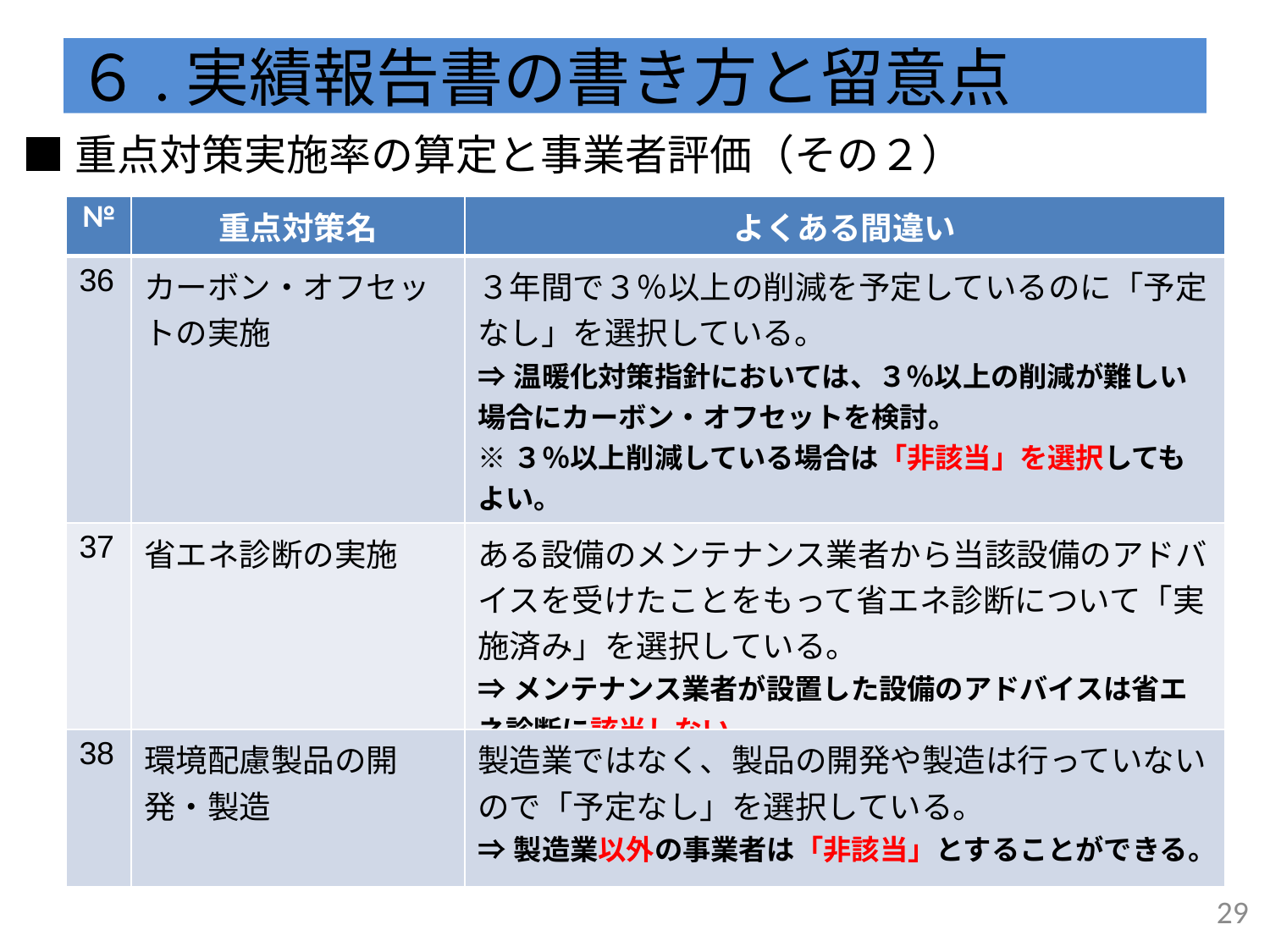

# ６.実績報告書の書き方と留意点
■重点対策実施率の算定と事業者評価（その２）
| № | 重点対策名 | よくある間違い |
| --- | --- | --- |
| 36 | カーボン・オフセットの実施 | ３年間で３％以上の削減を予定しているのに「予定なし」を選択している。 ⇒温暖化対策指針においては、３％以上の削減が難しい場合にカーボン・オフセットを検討。 ※３％以上削減している場合は「非該当」を選択してもよい。 |
| 37 | 省エネ診断の実施 | ある設備のメンテナンス業者から当該設備のアドバイスを受けたことをもって省エネ診断について「実施済み」を選択している。 ⇒メンテナンス業者が設置した設備のアドバイスは省エネ診断に該当しない。 |
| 38 | 環境配慮製品の開発・製造 | 製造業ではなく、製品の開発や製造は行っていないので「予定なし」を選択している。 ⇒製造業以外の事業者は「非該当」とすることができる。 |
29